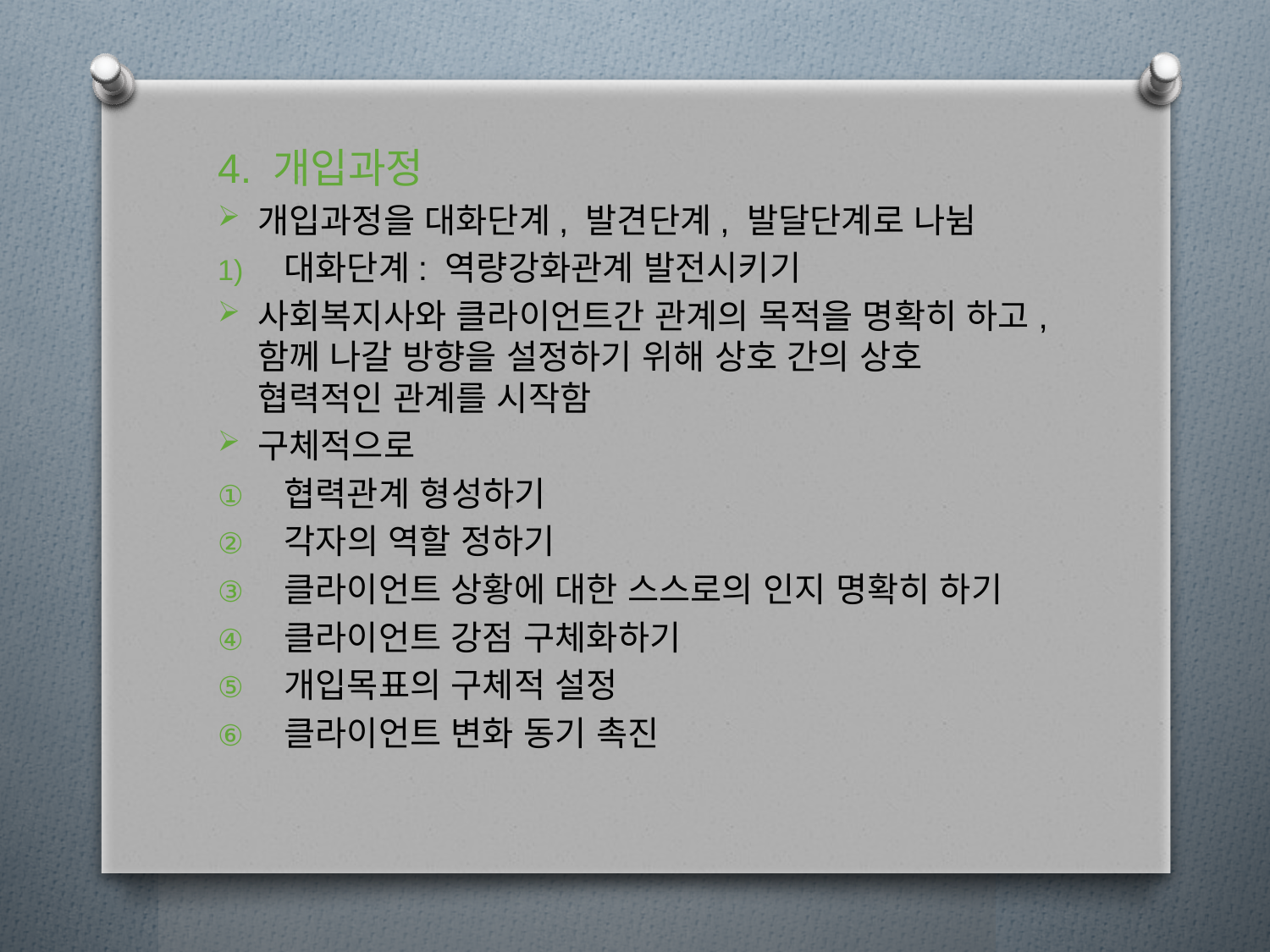

4. 개입과정
개입과정을 대화단계, 발견단계, 발달단계로 나뉨
대화단계: 역량강화관계 발전시키기
사회복지사와 클라이언트간 관계의 목적을 명확히 하고, 함께 나갈 방향을 설정하기 위해 상호 간의 상호 협력적인 관계를 시작함
구체적으로
협력관계 형성하기
각자의 역할 정하기
클라이언트 상황에 대한 스스로의 인지 명확히 하기
클라이언트 강점 구체화하기
개입목표의 구체적 설정
클라이언트 변화 동기 촉진